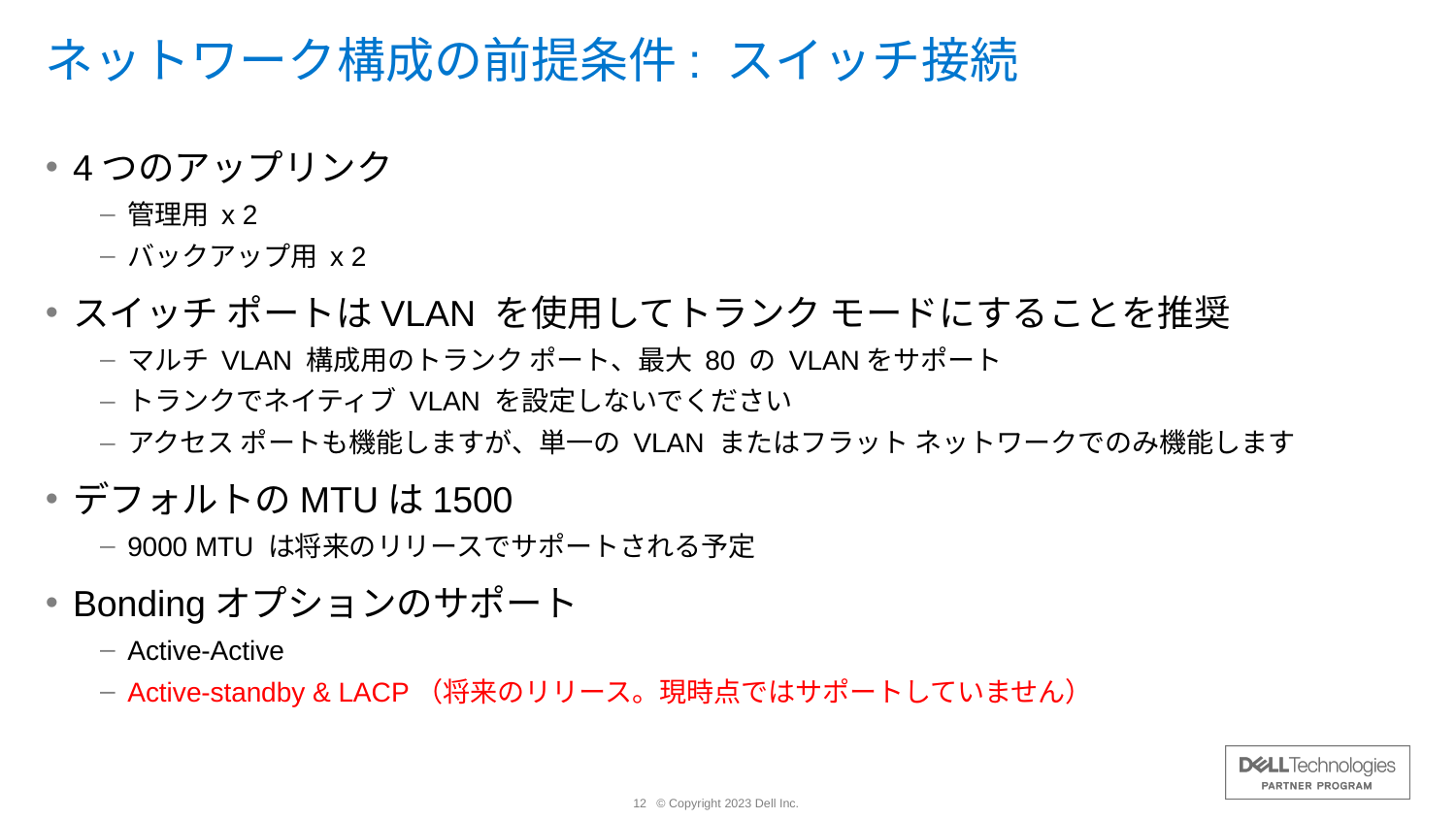

# ネットワーク構成の前提条件: スイッチ接続
4つのアップリンク
管理用 x 2
バックアップ用 x 2
スイッチ ポートはVLAN を使用してトランク モードにすることを推奨
マルチ VLAN 構成用のトランク ポート、最大 80 の VLANをサポート
トランクでネイティブ VLAN を設定しないでください
アクセス ポートも機能しますが、単一の VLAN またはフラット ネットワークでのみ機能します
デフォルトのMTUは1500
9000 MTU は将来のリリースでサポートされる予定
Bondingオプションのサポート
Active-Active
Active-standby & LACP（将来のリリース。現時点ではサポートしていません）